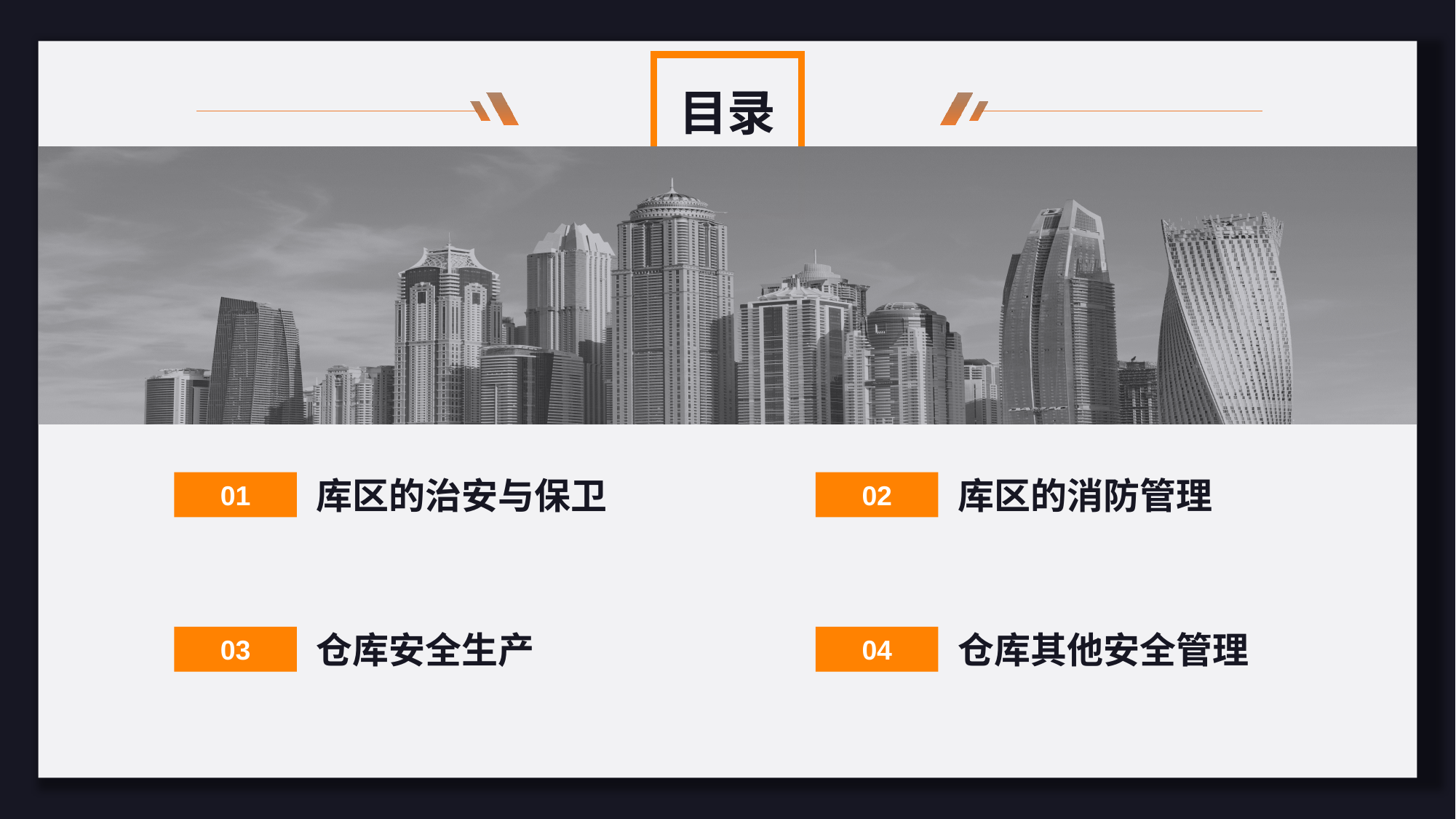

目录

库区的消防管理
02
库区的治安与保卫
01
仓库其他安全管理
04
仓库安全生产
03